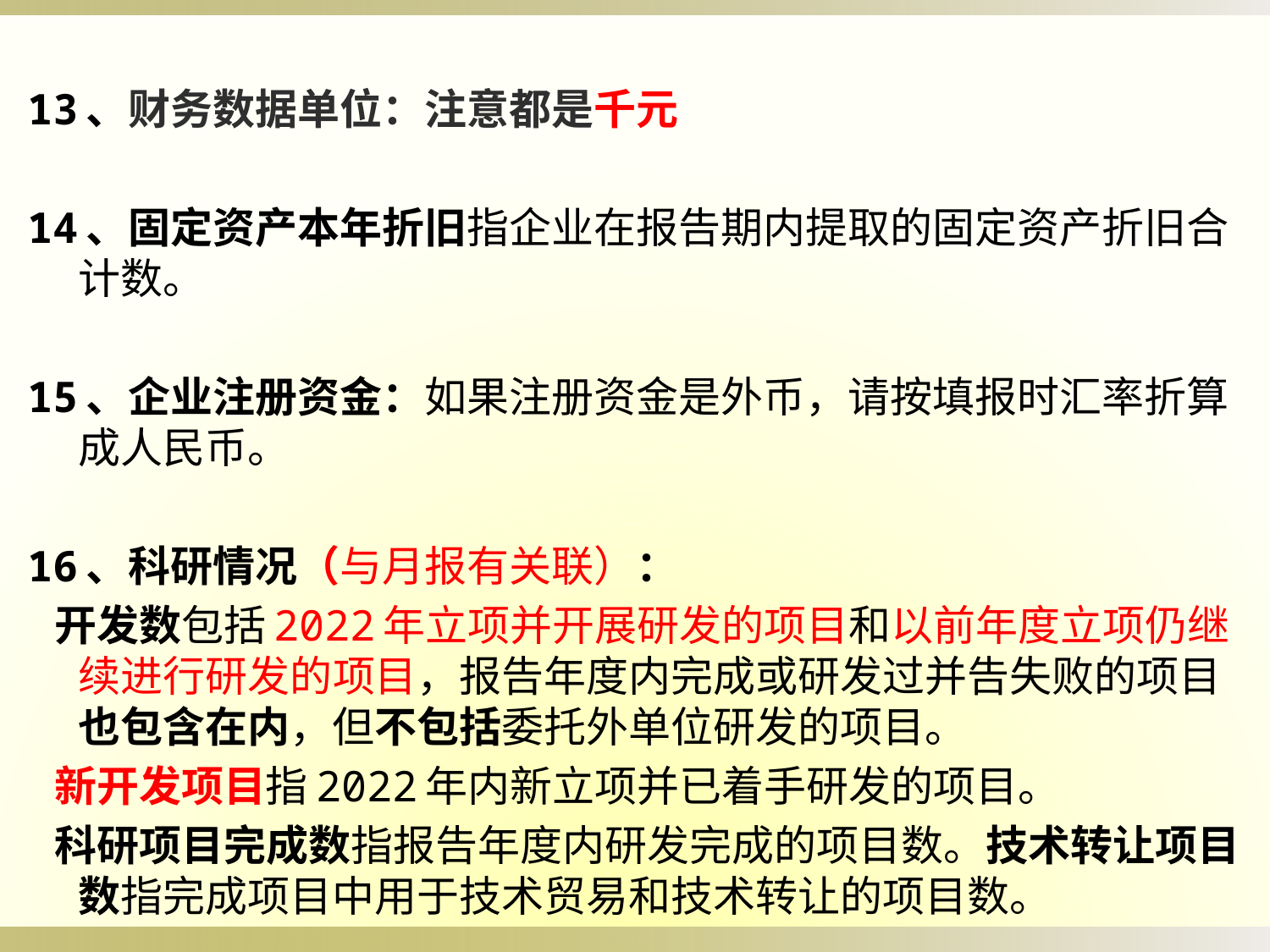

13、财务数据单位：注意都是千元

14、固定资产本年折旧指企业在报告期内提取的固定资产折旧合计数。

15、企业注册资金：如果注册资金是外币，请按填报时汇率折算成人民币。

16、科研情况（与月报有关联）：
  开发数包括2022年立项并开展研发的项目和以前年度立项仍继续进行研发的项目，报告年度内完成或研发过并告失败的项目也包含在内，但不包括委托外单位研发的项目。
  新开发项目指2022年内新立项并已着手研发的项目。
  科研项目完成数指报告年度内研发完成的项目数。技术转让项目数指完成项目中用于技术贸易和技术转让的项目数。